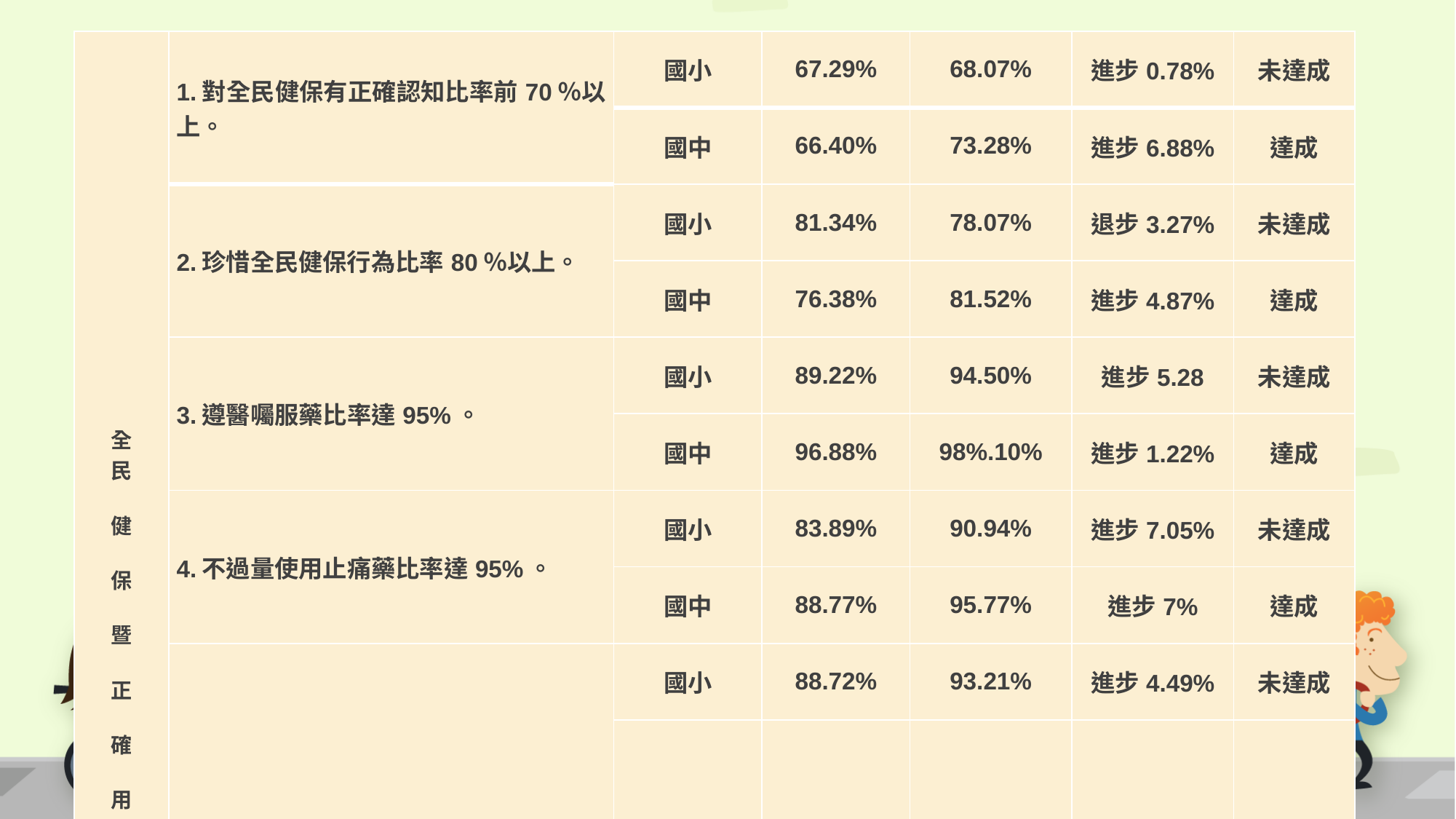

| 全 民   健   保   暨   正   確   用   藥 | 1.對全民健保有正確認知比率前70％以上。 | 國小 | 67.29% | 68.07% | 進步0.78% | 未達成 |
| --- | --- | --- | --- | --- | --- | --- |
|  |  | 國中 | 66.40% | 73.28% | 進步6.88% | 達成 |
|  | 2.珍惜全民健保行為比率80％以上。 | 國小 | 81.34% | 78.07% | 退步3.27% | 未達成 |
|  |  | 國中 | 76.38% | 81.52% | 進步4.87% | 達成 |
|  | 3.遵醫囑服藥比率達95%。 | 國小 | 89.22% | 94.50% | 進步5.28 | 未達成 |
|  |  | 國中 | 96.88% | 98%.10% | 進步1.22% | 達成 |
|  | 4.不過量使用止痛藥比率達95%。 | 國小 | 83.89% | 90.94% | 進步7.05% | 未達成 |
|  |  | 國中 | 88.77% | 95.77% | 進步7% | 達成 |
|  | 5.學生家庭用藥有問題會主動找醫師或藥師諮詢95%。 | 國小 | 88.72% | 93.21% | 進步4.49% | 未達成 |
|  |  | 國中 | 92.65% | 95.91% | 進步3.26% | 達成 |
#